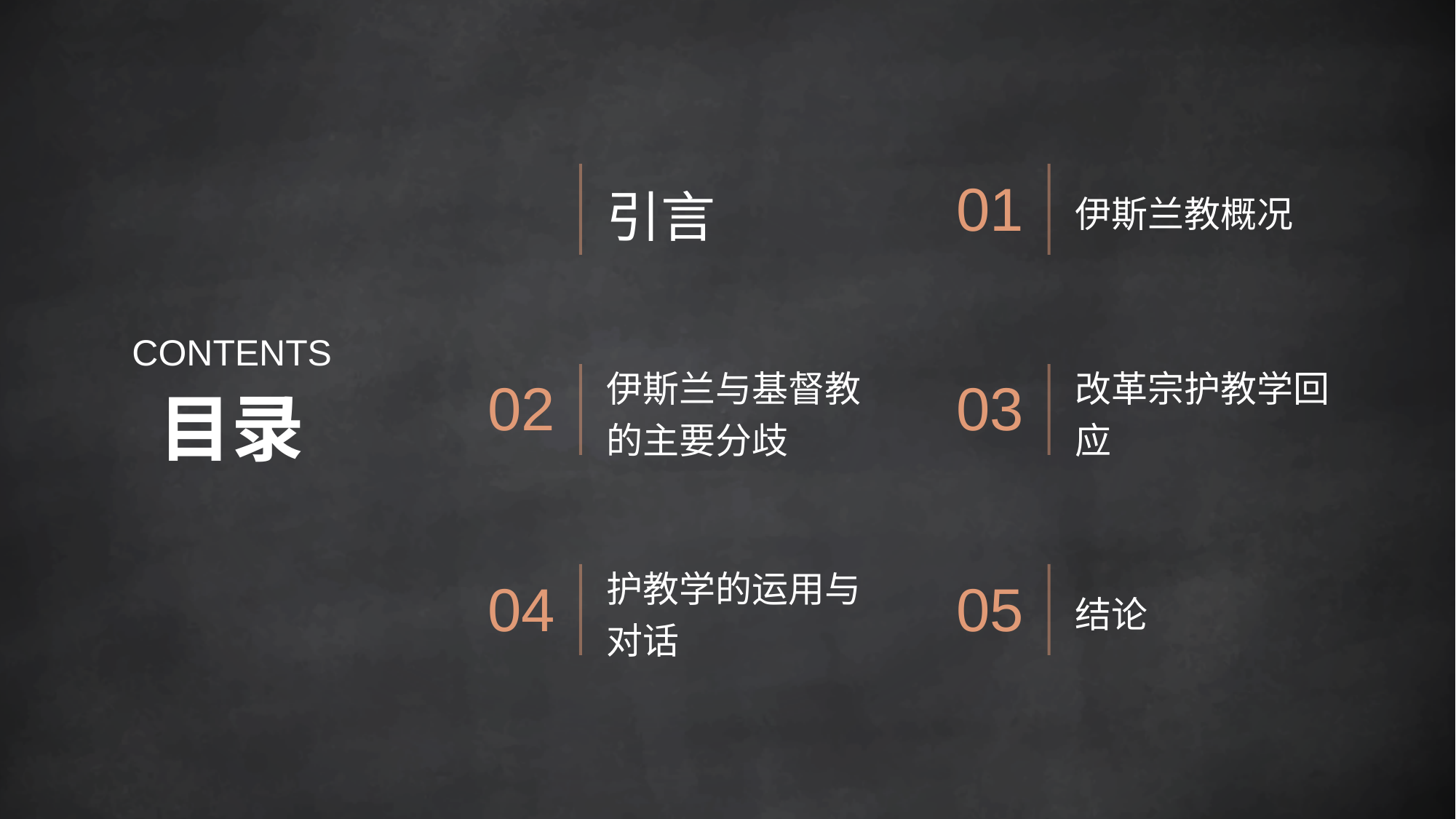

引言
伊斯兰教概况

01
CONTENTS
伊斯兰与基督教的主要分歧
改革宗护教学回应

02
03
目录
护教学的运用与对话
结论

04
05